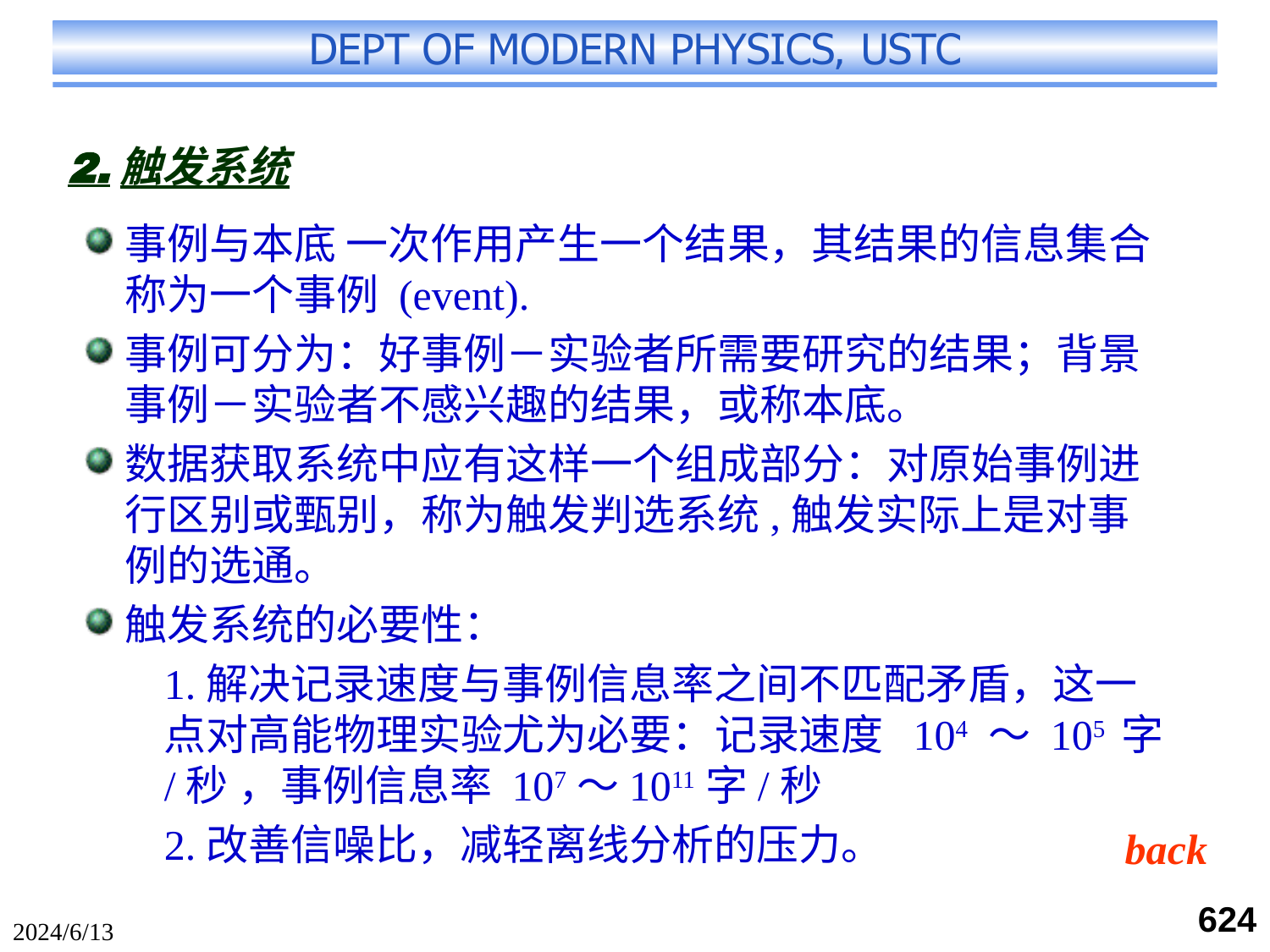

2.触发系统
事例与本底 一次作用产生一个结果，其结果的信息集合称为一个事例 (event).
事例可分为：好事例－实验者所需要研究的结果；背景事例－实验者不感兴趣的结果，或称本底。
数据获取系统中应有这样一个组成部分：对原始事例进行区别或甄别，称为触发判选系统,触发实际上是对事例的选通。
触发系统的必要性：
1.解决记录速度与事例信息率之间不匹配矛盾，这一点对高能物理实验尤为必要：记录速度  104 ～ 105 字/秒 ，事例信息率 107～1011字/秒
2.改善信噪比，减轻离线分析的压力。
back
624
2024/6/13